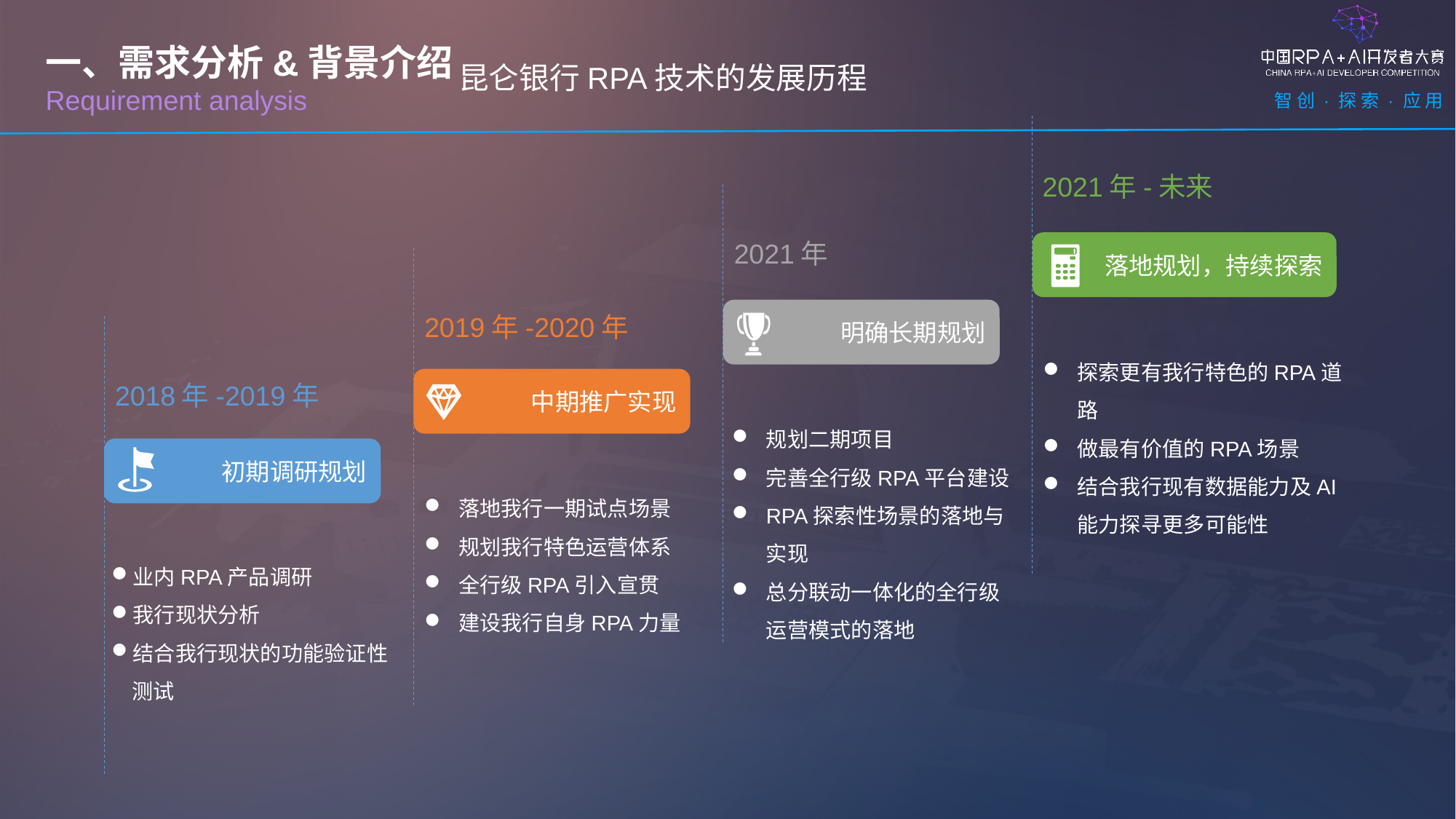

一、需求分析&背景介绍
Requirement analysis
昆仑银行RPA技术的发展历程
2021年-未来
2021年
落地规划，持续探索

明确长期规划

2019年-2020年
探索更有我行特色的RPA道路
做最有价值的RPA场景
结合我行现有数据能力及AI能力探寻更多可能性
中期推广实现

2018年-2019年
规划二期项目
完善全行级RPA平台建设
RPA探索性场景的落地与实现
总分联动一体化的全行级运营模式的落地
初期调研规划

落地我行一期试点场景
规划我行特色运营体系
全行级RPA引入宣贯
建设我行自身RPA力量
业内RPA产品调研
我行现状分析
结合我行现状的功能验证性测试